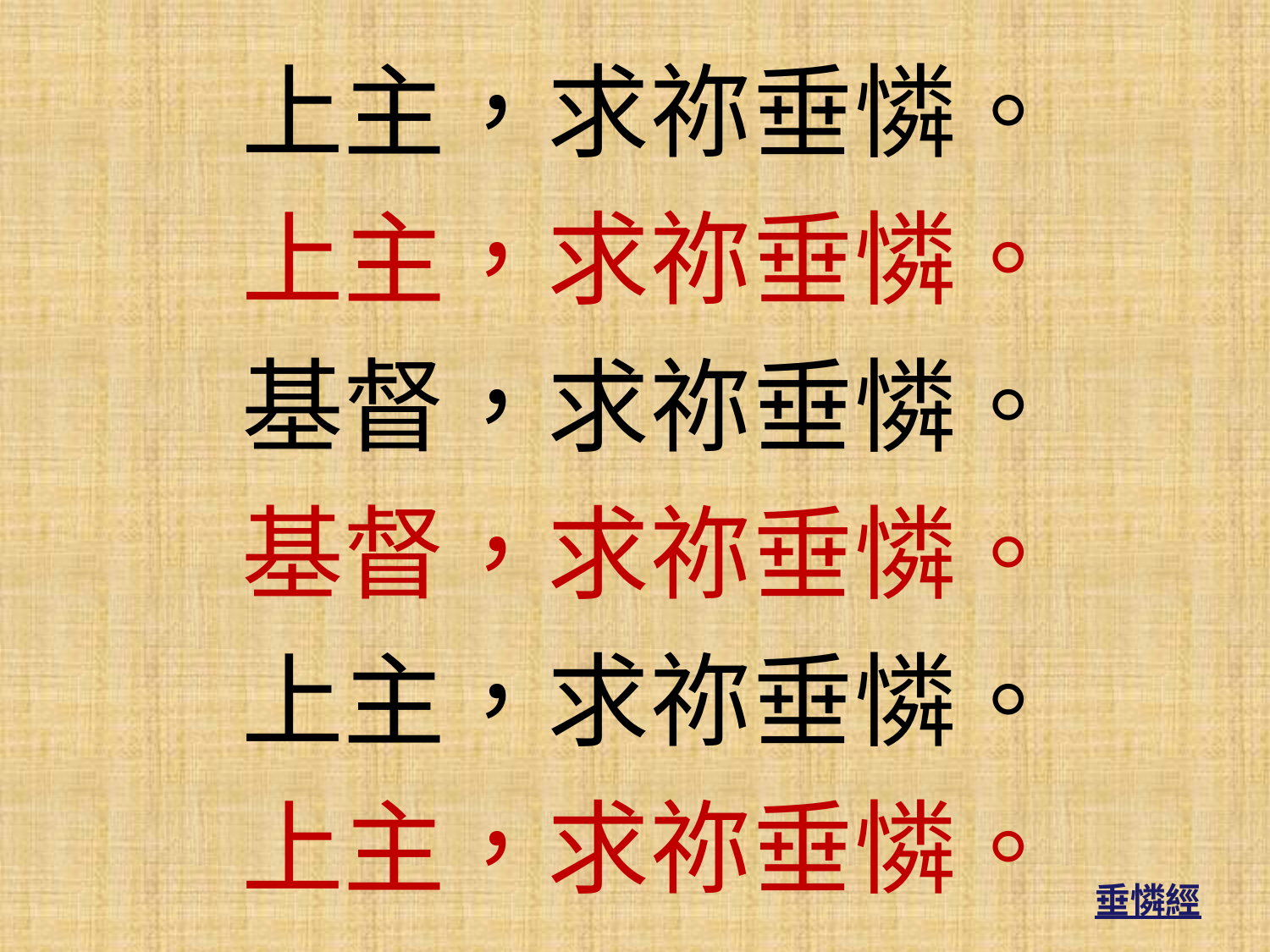

上主，求祢垂憐。
上主，求祢垂憐。
基督，求祢垂憐。
基督，求祢垂憐。
上主，求祢垂憐。
上主，求祢垂憐。
垂憐經